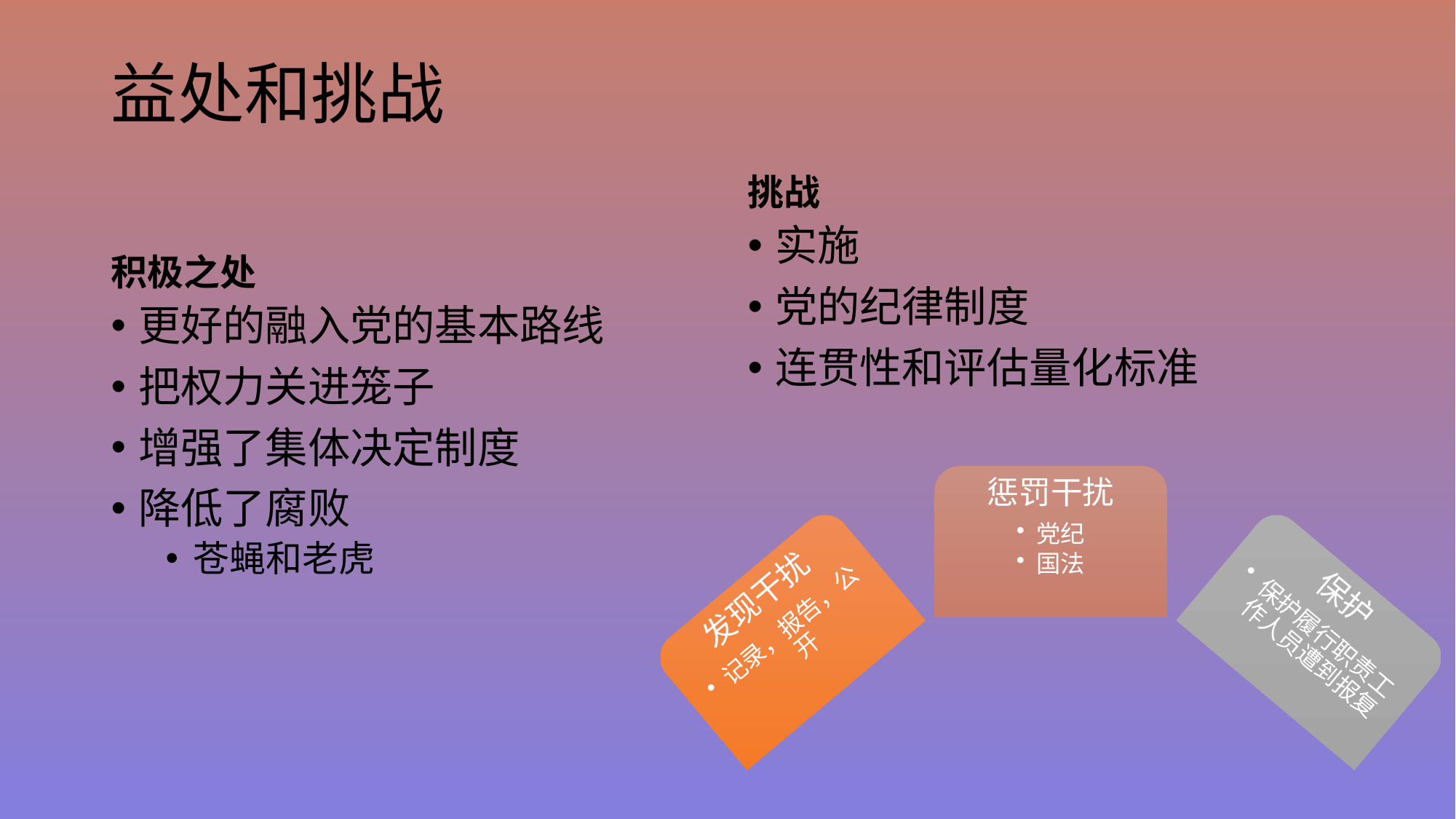

# 益处和挑战
挑战
积极之处
实施
党的纪律制度
连贯性和评估量化标准
更好的融入党的基本路线
把权力关进笼子
增强了集体决定制度
降低了腐败
苍蝇和老虎
发现干扰
记录，报告，公开
惩罚干扰
党纪
国法
保护
保护履行职责工作人员遭到报复